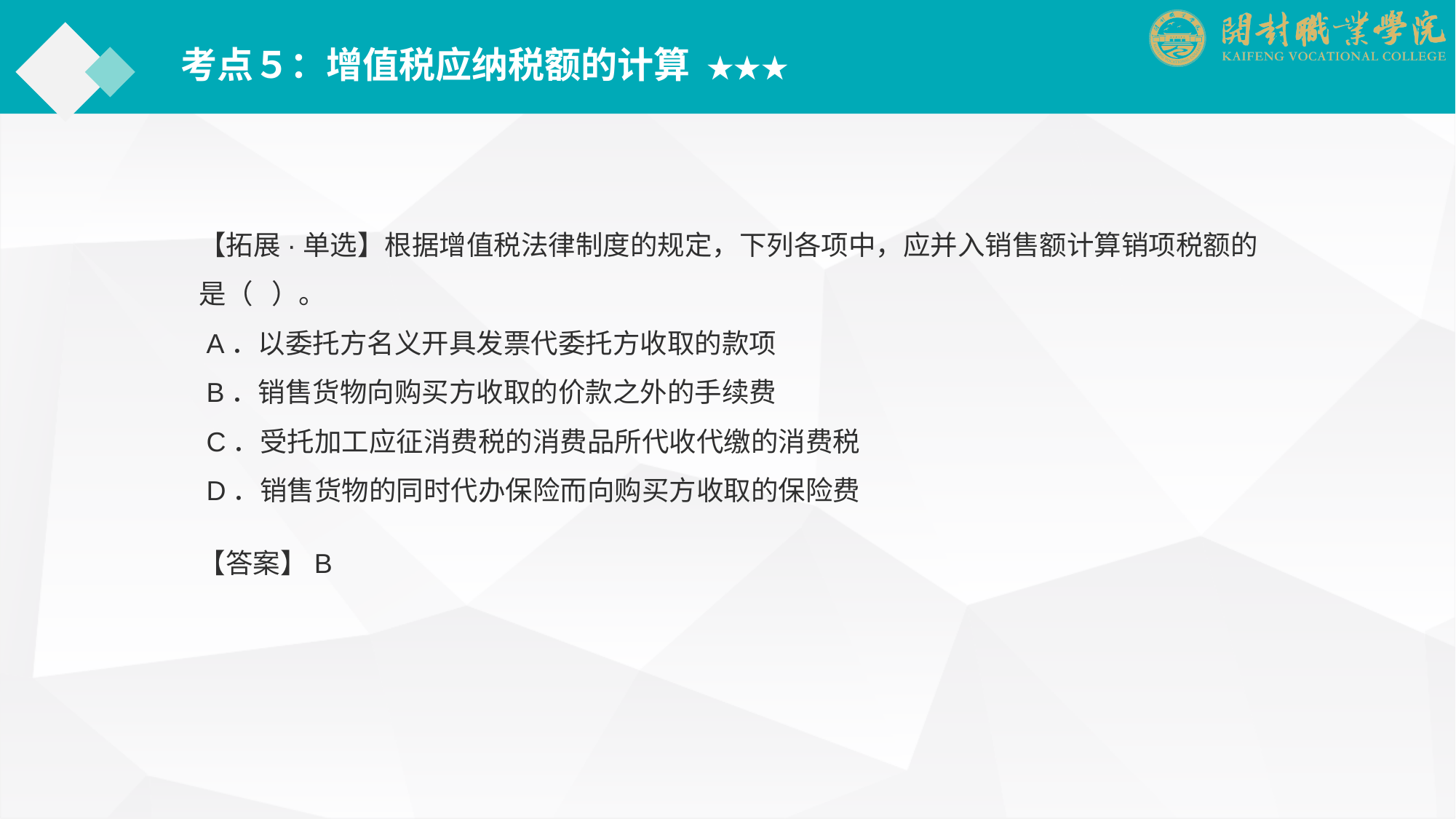

考点５：增值税应纳税额的计算  ★★★
【拓展·单选】根据增值税法律制度的规定，下列各项中，应并入销售额计算销项税额的是（   ）。
 A．以委托方名义开具发票代委托方收取的款项
 B．销售货物向购买方收取的价款之外的手续费
 C．受托加工应征消费税的消费品所代收代缴的消费税
 D．销售货物的同时代办保险而向购买方收取的保险费
【答案】B